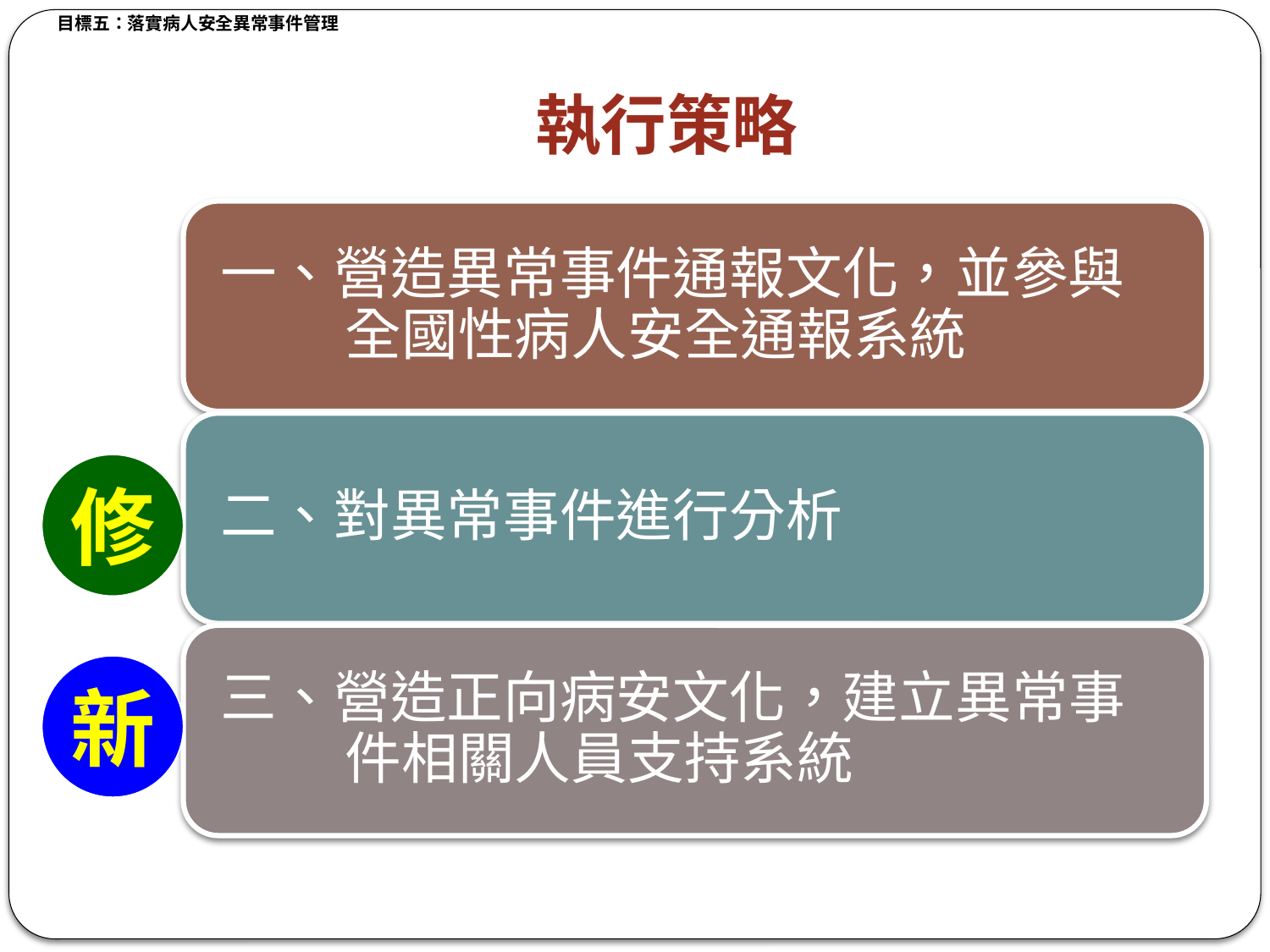

# 執行策略
一、營造異常事件通報文化，並參與全國性病人安全通報系統
二、對異常事件進行分析
三、營造正向病安文化，建立異常事件相關人員支持系統
修
新